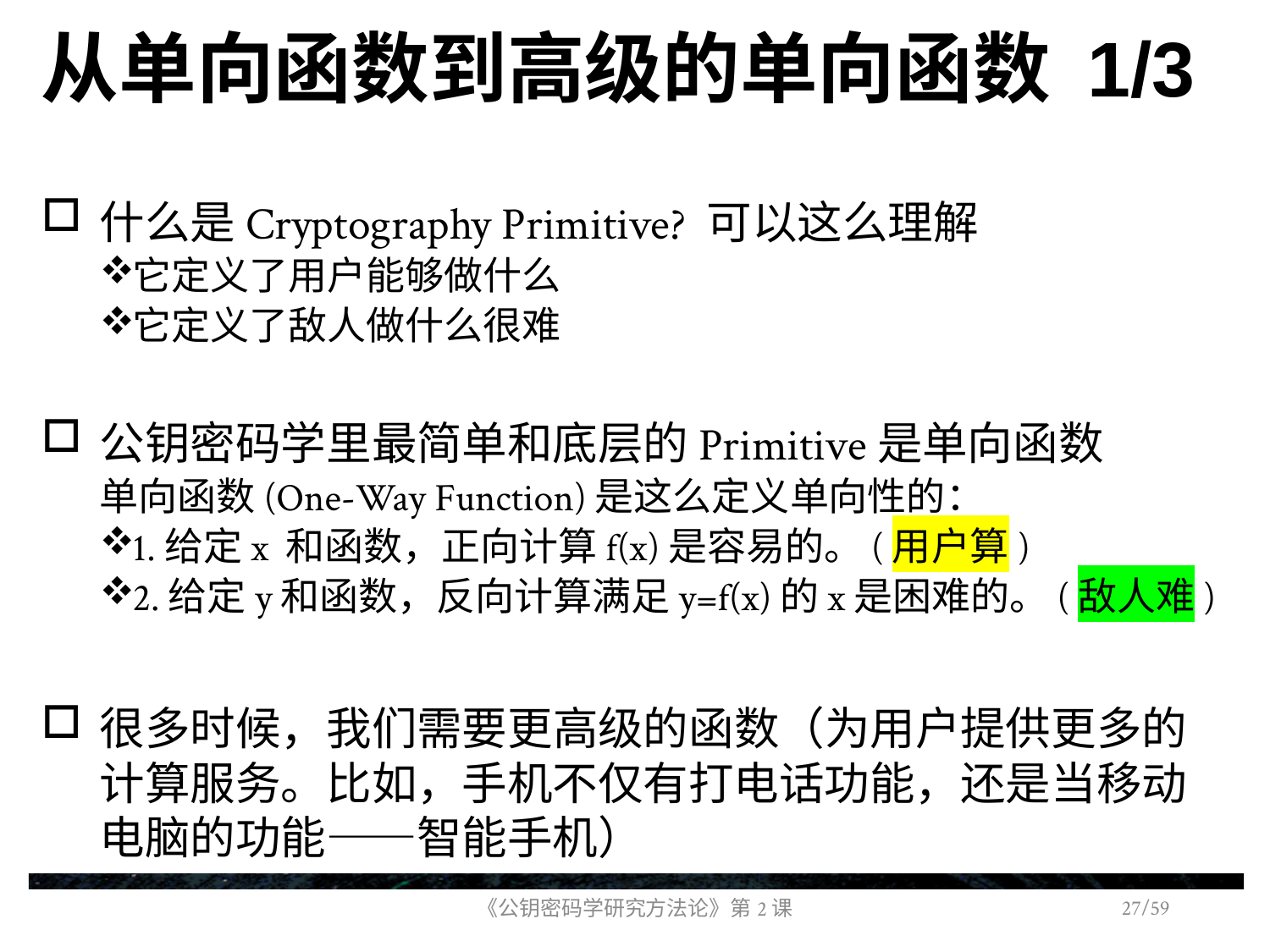

# 从单向函数到高级的单向函数 1/3
什么是Cryptography Primitive? 可以这么理解
它定义了用户能够做什么
它定义了敌人做什么很难

公钥密码学里最简单和底层的Primitive是单向函数
单向函数(One-Way Function)是这么定义单向性的：
1.给定x 和函数，正向计算f(x)是容易的。(用户算)
2.给定y和函数，反向计算满足y=f(x)的x是困难的。(敌人难)

很多时候，我们需要更高级的函数（为用户提供更多的计算服务。比如，手机不仅有打电话功能，还是当移动电脑的功能——智能手机）

《公钥密码学研究方法论》第2课
27/59